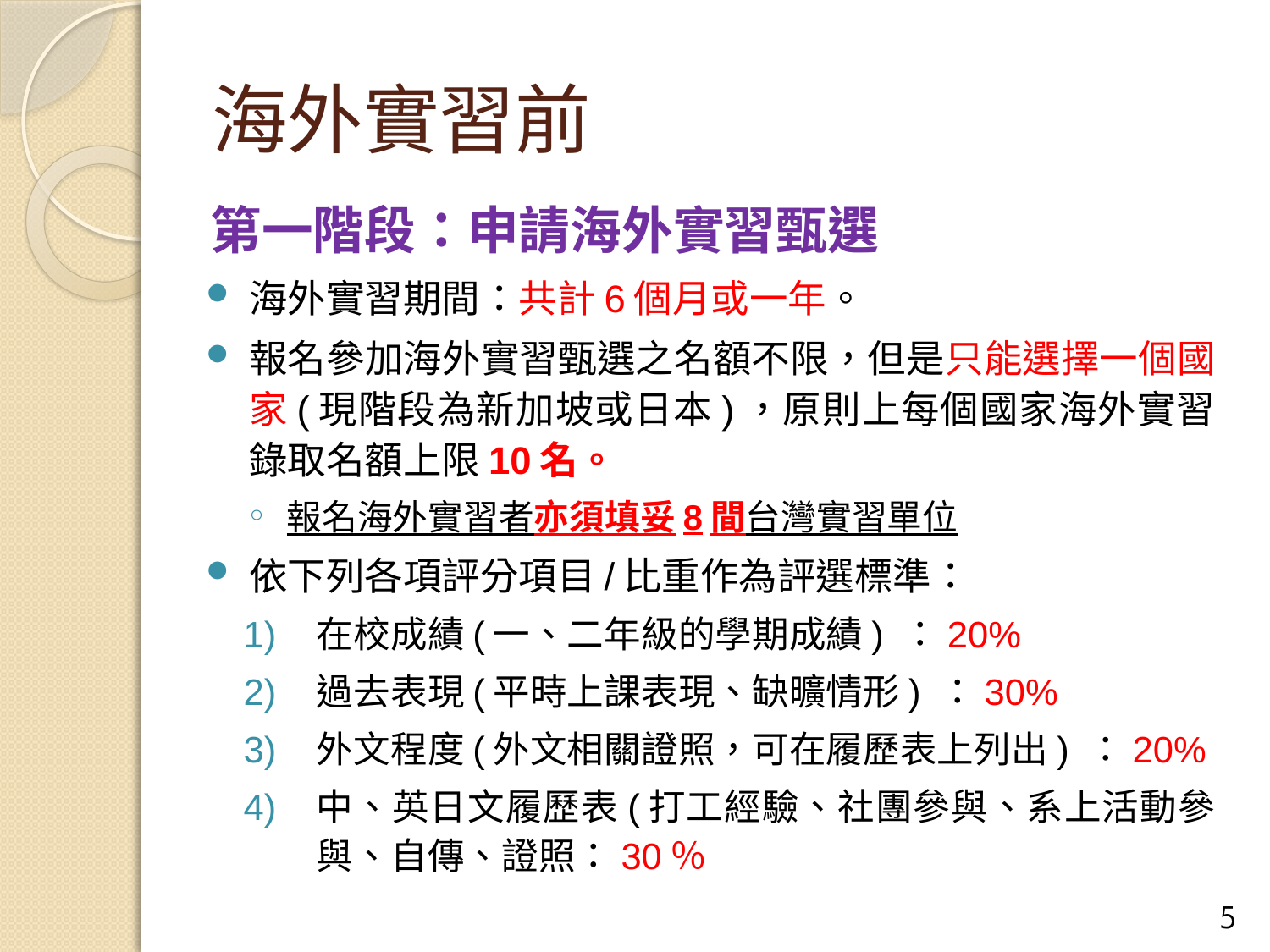

# 海外實習前
第一階段：申請海外實習甄選
海外實習期間：共計6個月或一年。
報名參加海外實習甄選之名額不限，但是只能選擇一個國家(現階段為新加坡或日本)，原則上每個國家海外實習錄取名額上限10名。
報名海外實習者亦須填妥8間台灣實習單位
依下列各項評分項目/比重作為評選標準：
在校成績(一、二年級的學期成績) ：20%
過去表現(平時上課表現、缺曠情形) ：30%
外文程度(外文相關證照，可在履歷表上列出) ：20%
中、英日文履歷表(打工經驗、社團參與、系上活動參與、自傳、證照：30％

5